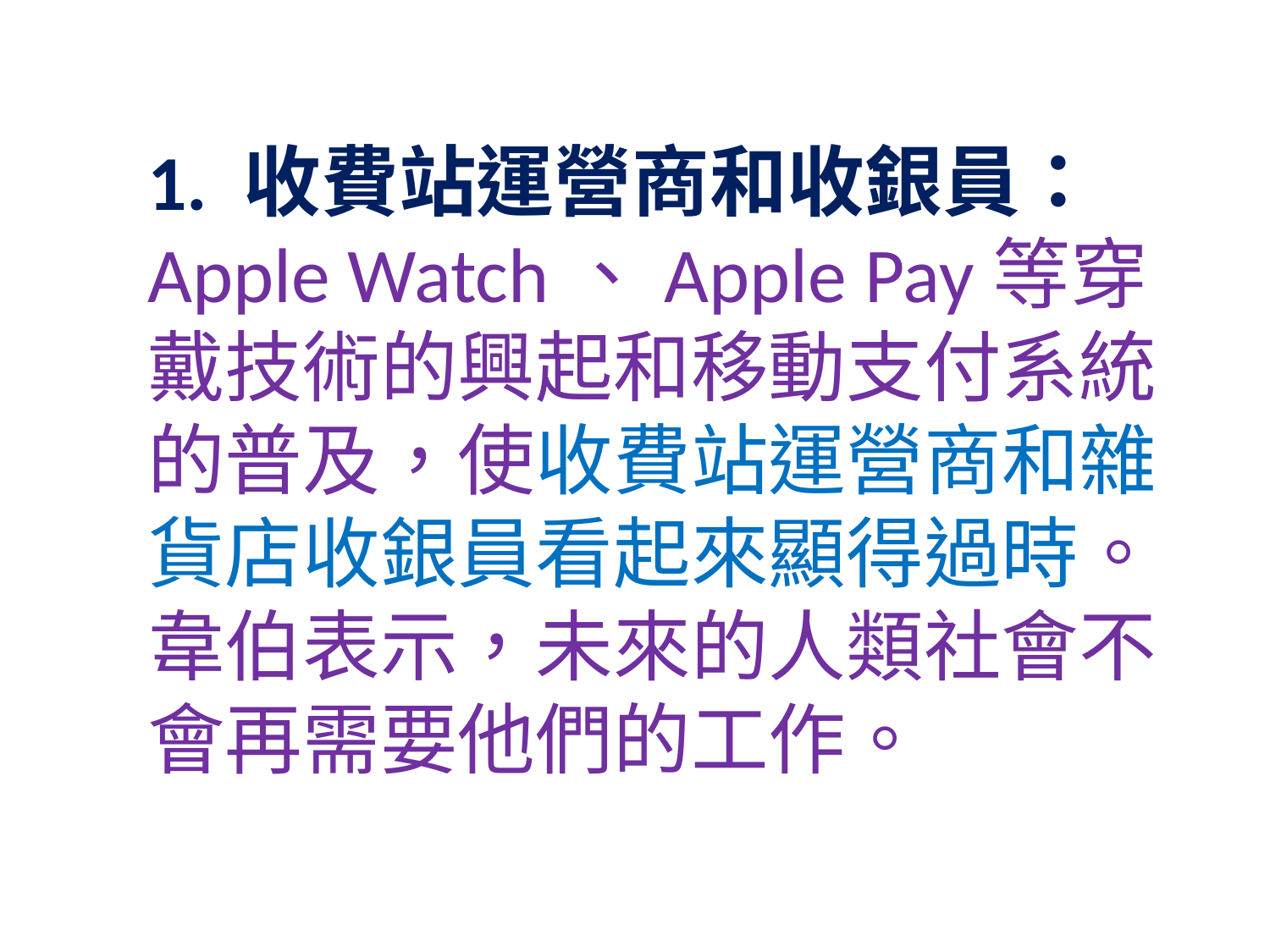

1. 收費站運營商和收銀員：
Apple Watch、Apple Pay等穿戴技術的興起和移動支付系統的普及，使收費站運營商和雜貨店收銀員看起來顯得過時。韋伯表示，未來的人類社會不會再需要他們的工作。